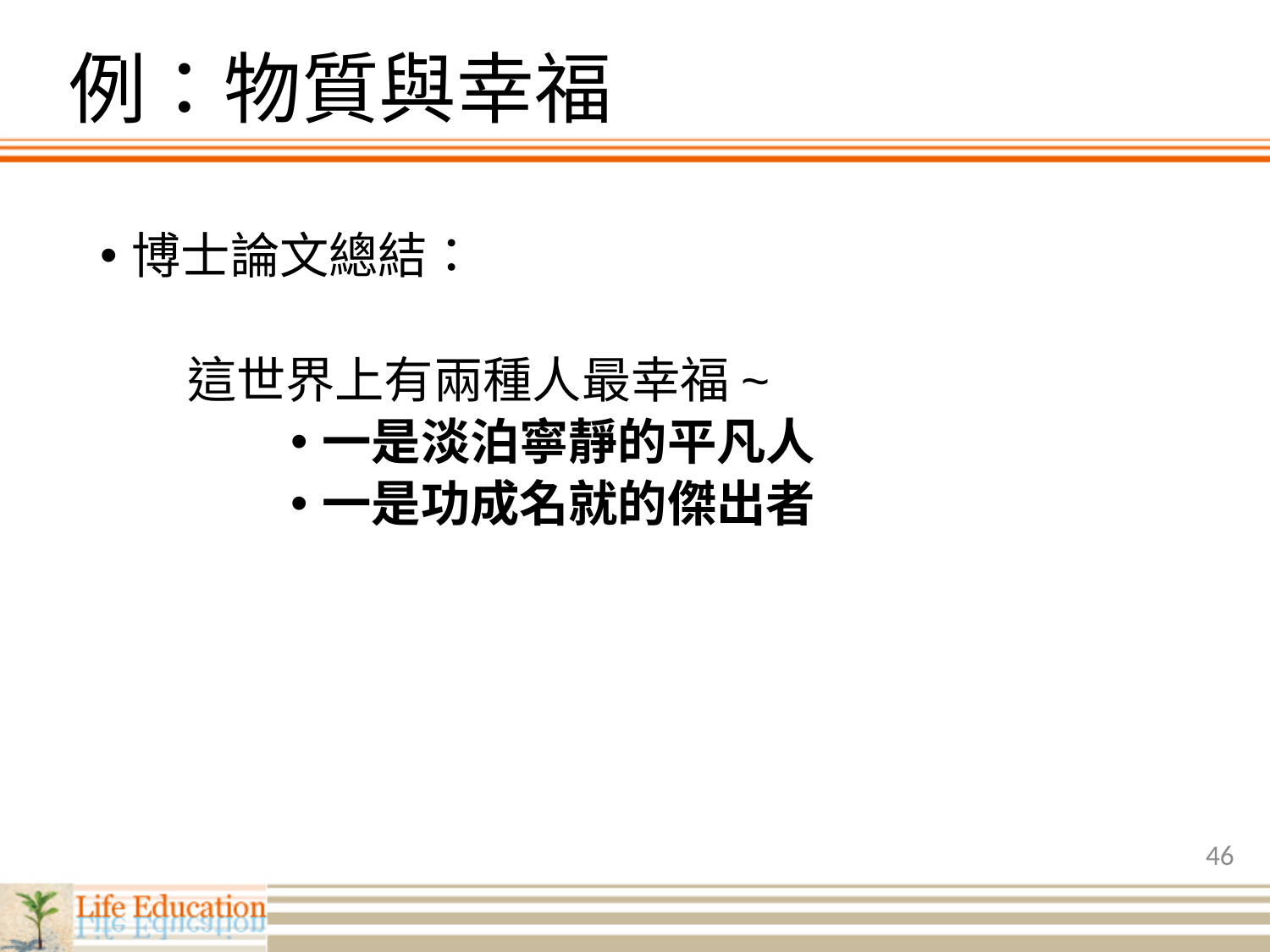

# 例：物質與幸福
博士論文總結：

這世界上有兩種人最幸福~
一是淡泊寧靜的平凡人
一是功成名就的傑出者
46